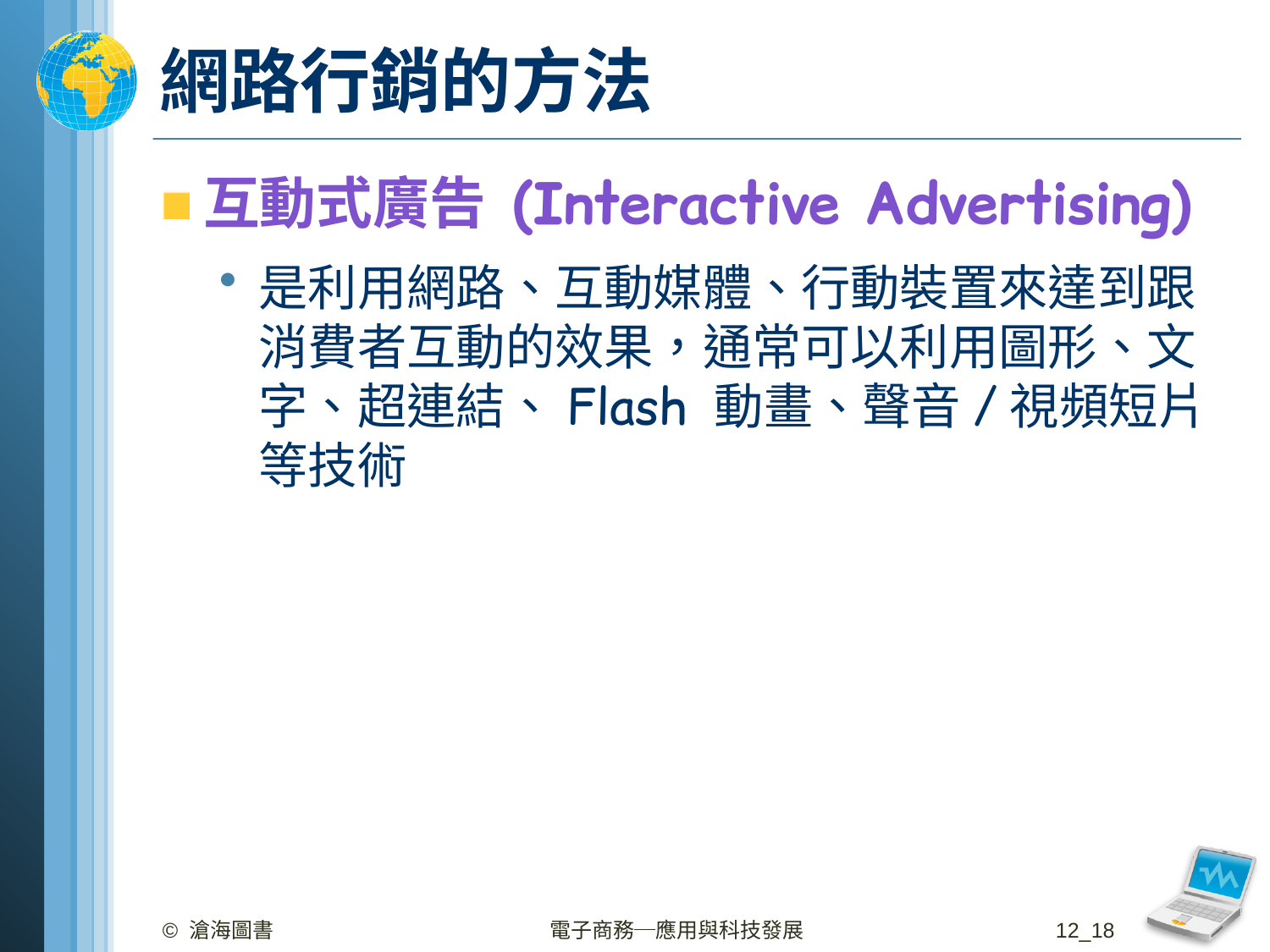

# 網路行銷的方法
互動式廣告 (Interactive Advertising)
是利用網路、互動媒體、行動裝置來達到跟消費者互動的效果，通常可以利用圖形、文字、超連結、Flash 動畫、聲音/視頻短片等技術
© 滄海圖書
電子商務─應用與科技發展
12_18